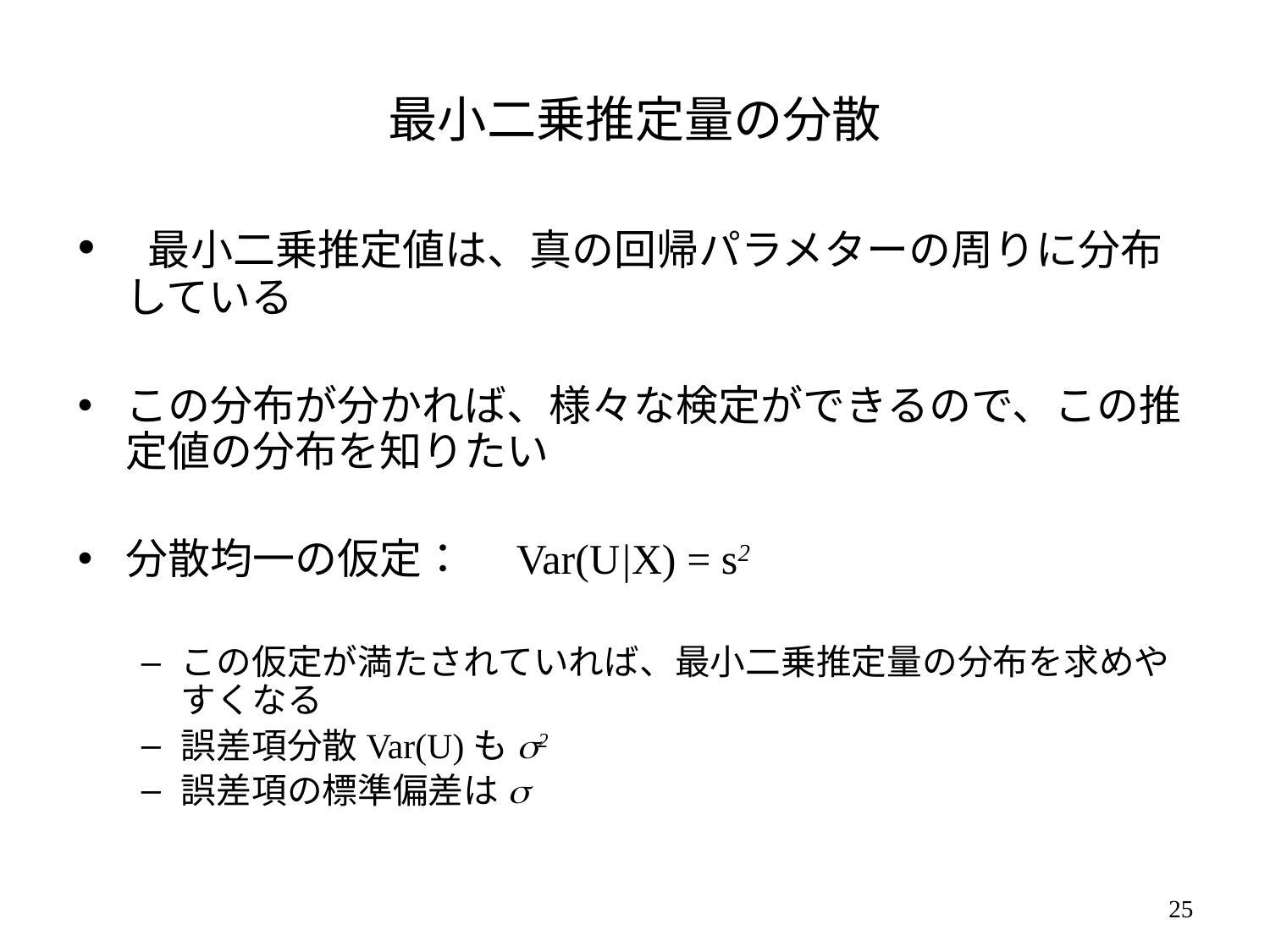

# 最小二乗推定量の分散
 最小二乗推定値は、真の回帰パラメターの周りに分布している

この分布が分かれば、様々な検定ができるので、この推定値の分布を知りたい

分散均一の仮定：　Var(U|X) = s2

この仮定が満たされていれば、最小二乗推定量の分布を求めやすくなる
誤差項分散Var(U)もσ2
誤差項の標準偏差はσ

25